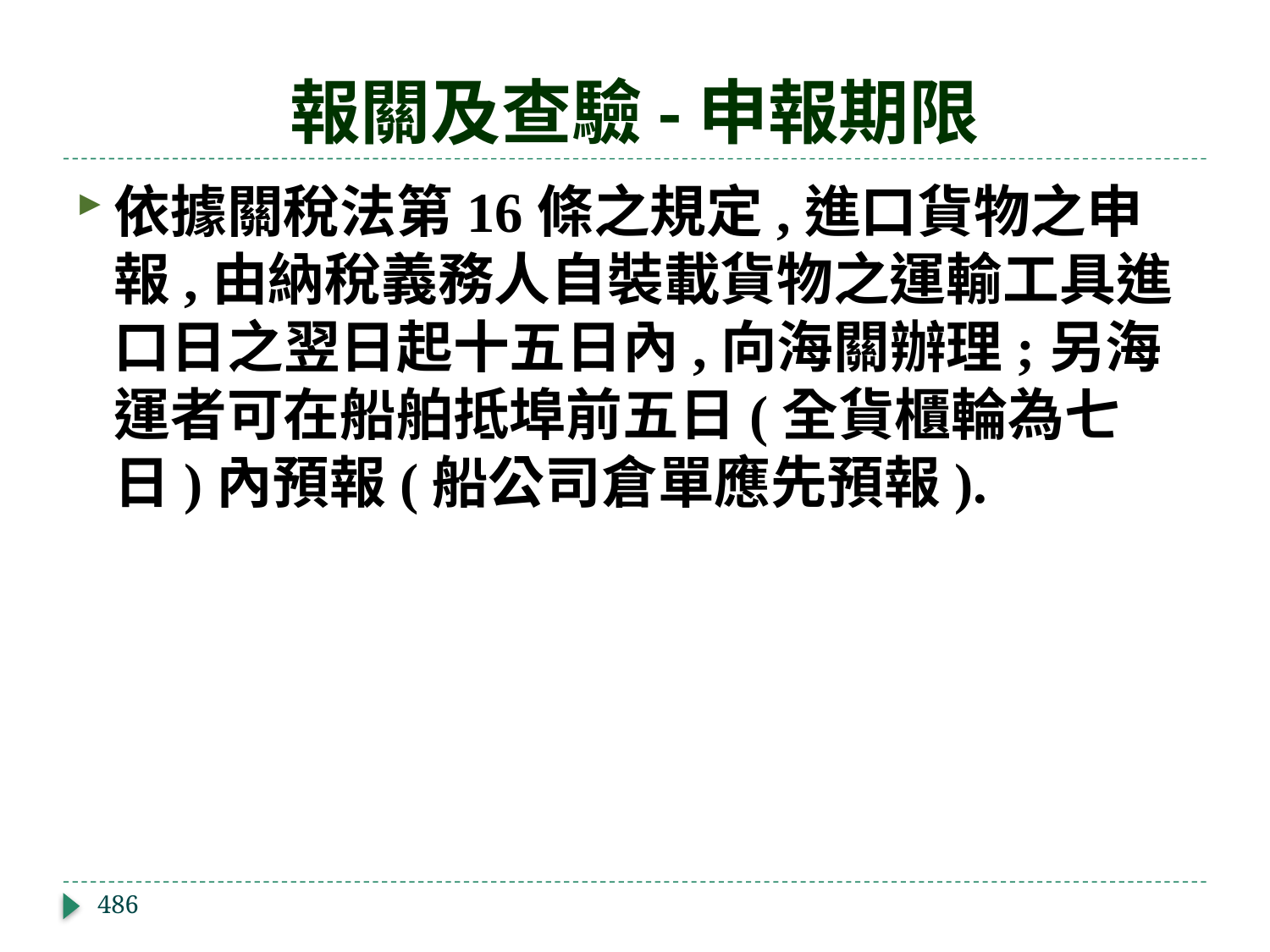

# 報關及查驗-申報期限
依據關稅法第16條之規定,進口貨物之申報,由納稅義務人自裝載貨物之運輸工具進口日之翌日起十五日內,向海關辦理;另海運者可在船舶抵埠前五日(全貨櫃輪為七日)內預報(船公司倉單應先預報).
486